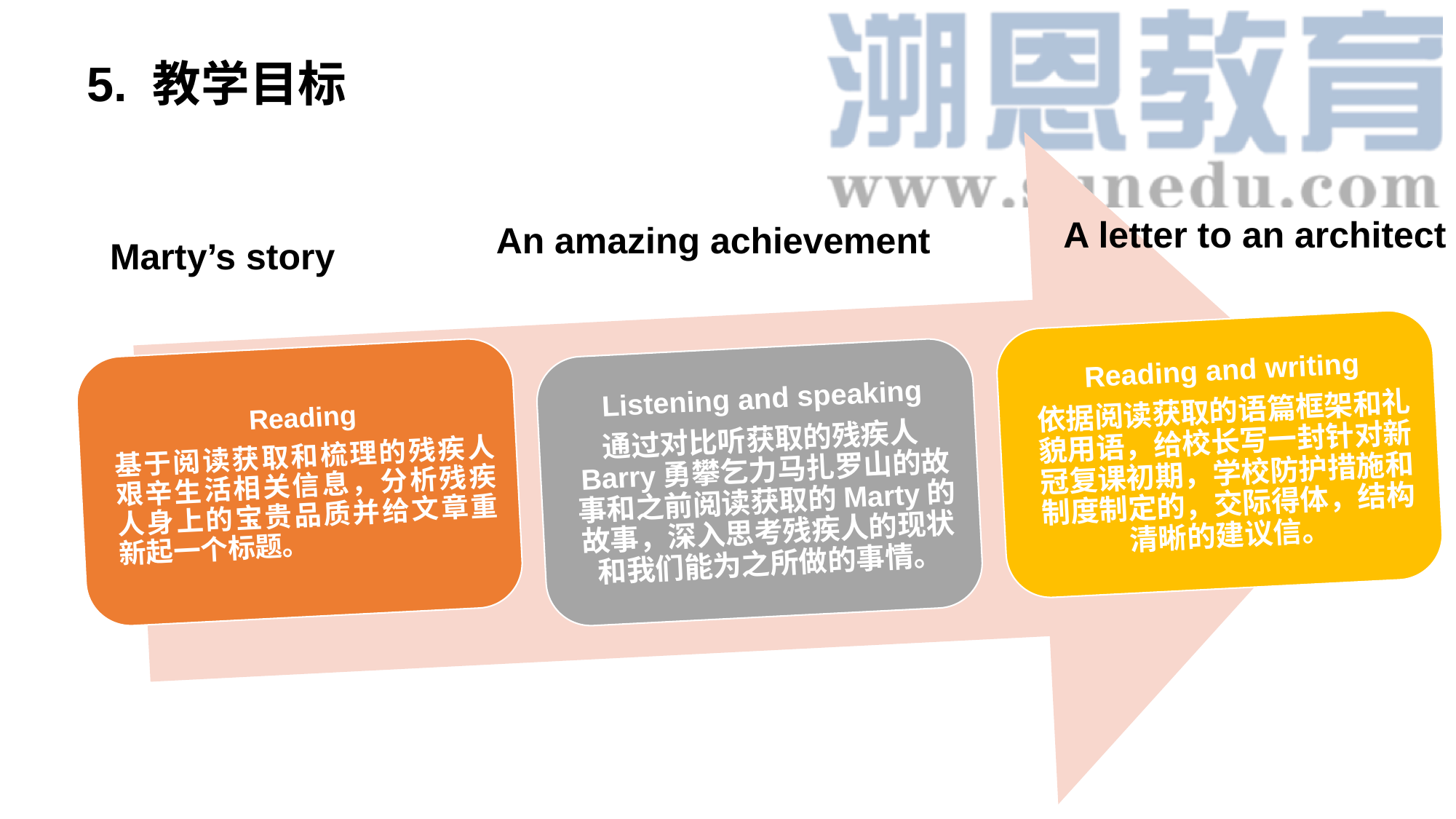

5. 教学目标
Reading
基于阅读获取和梳理的残疾人艰辛生活相关信息，分析残疾人身上的宝贵品质并给文章重新起一个标题。
Listening and speaking
通过对比听获取的残疾人Barry勇攀乞力马扎罗山的故事和之前阅读获取的Marty的故事，深入思考残疾人的现状和我们能为之所做的事情。
Reading and writing
依据阅读获取的语篇框架和礼貌用语，给校长写一封针对新冠复课初期，学校防护措施和制度制定的，交际得体，结构清晰的建议信。
A letter to an architect
An amazing achievement

Marty’s story